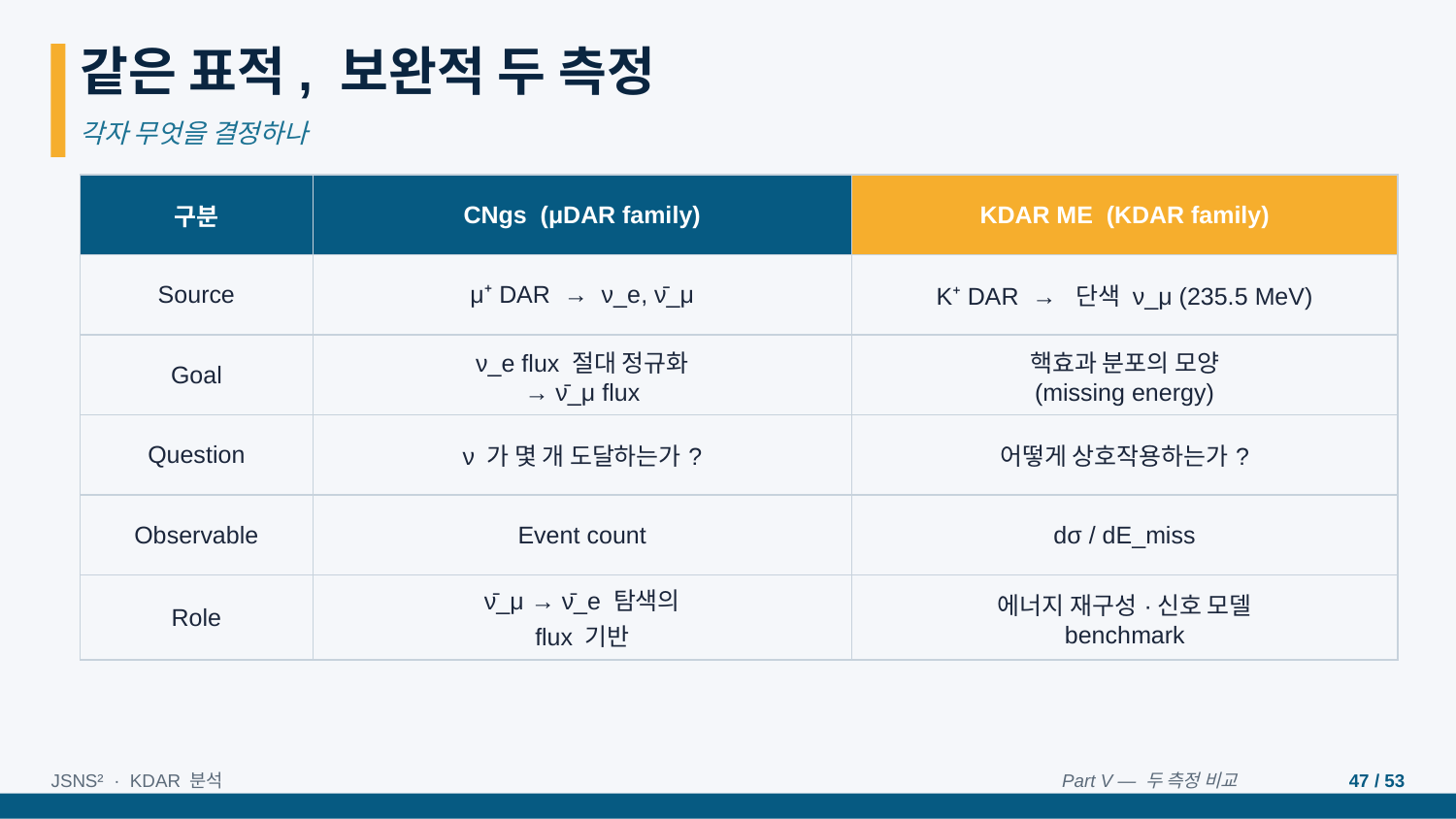

같은 표적, 보완적 두 측정

각자 무엇을 결정하나
| 구분 | CNgs (μDAR family) | KDAR ME (KDAR family) |
| --- | --- | --- |
| Source | μ⁺ DAR → ν\_e, ν̄\_μ | K⁺ DAR → 단색 ν\_μ (235.5 MeV) |
| Goal | ν\_e flux 절대 정규화 → ν̄\_μ flux | 핵효과 분포의 모양 (missing energy) |
| Question | ν 가 몇 개 도달하는가? | 어떻게 상호작용하는가? |
| Observable | Event count | dσ / dE\_miss |
| Role | ν̄\_μ → ν̄\_e 탐색의 flux 기반 | 에너지 재구성·신호 모델 benchmark |
JSNS²  ·  KDAR 분석
Part V — 두 측정 비교
47 / 53